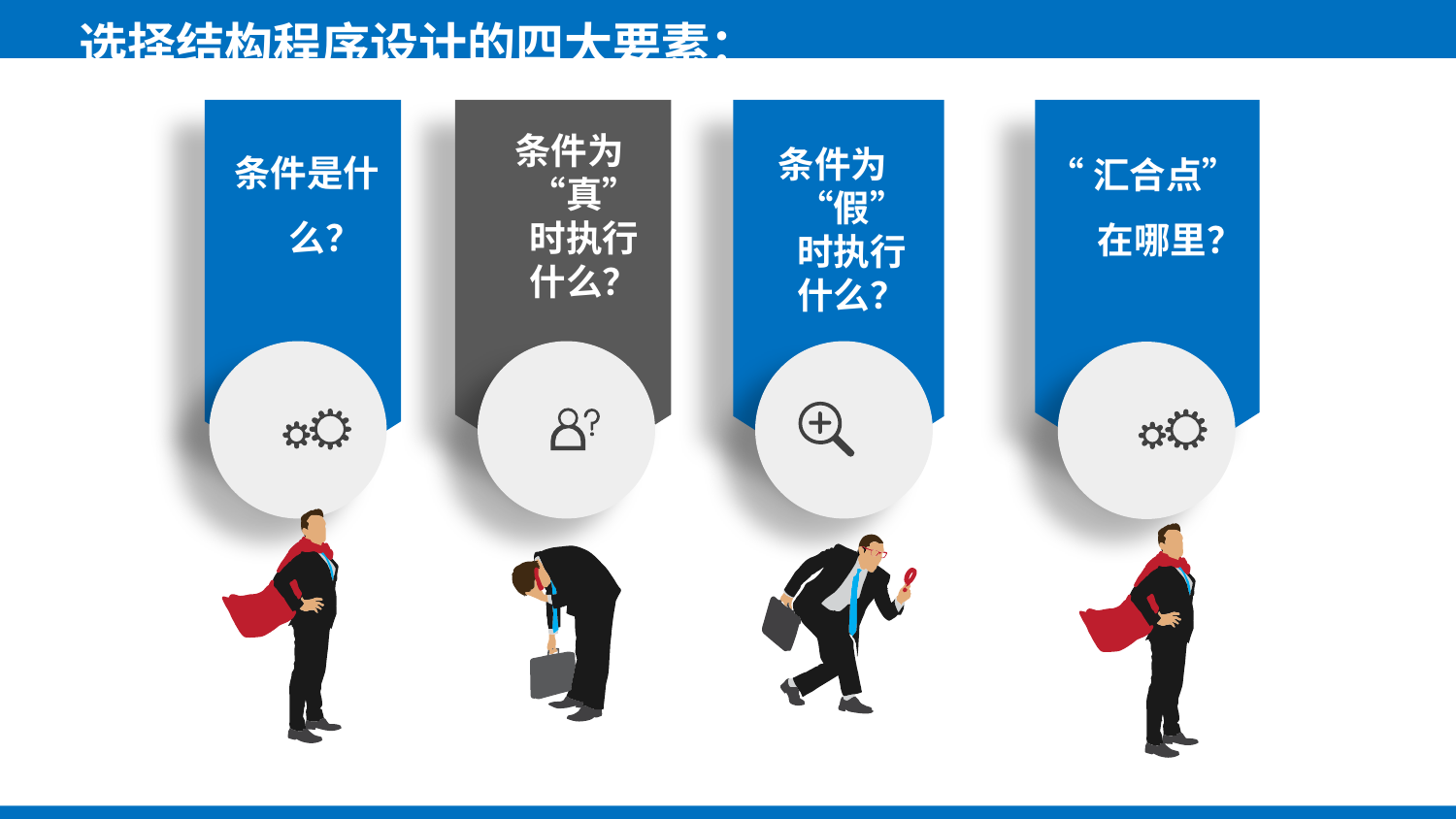

选择结构程序设计的四大要素：

条件是什么？
    条件为   “真”时执行什么？
“汇合点”在哪里？
    条件为   “假” 时执行什么？